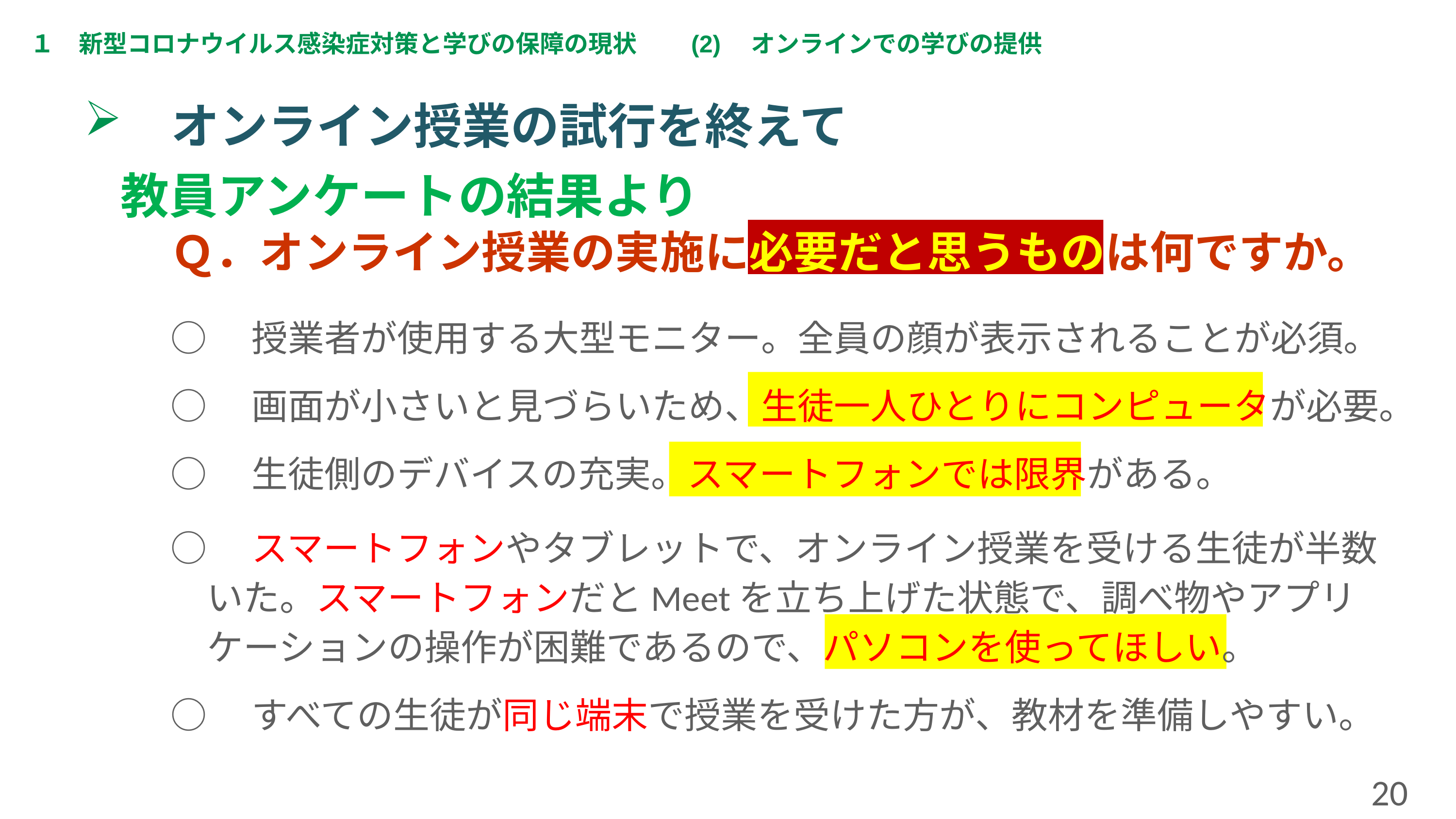

１　新型コロナウイルス感染症対策と学びの保障の現状　　(2)　オンラインでの学びの提供
　オンライン授業の試行を終えて
教員アンケートの結果より

Ｑ．オンライン授業の実施に必要だと思うものは何ですか。
○　授業者が使用する大型モニター。全員の顔が表示されることが必須。
○　画面が小さいと見づらいため、生徒一人ひとりにコンピュータが必要。
○　生徒側のデバイスの充実。スマートフォンでは限界がある。
○　スマートフォンやタブレットで、オンライン授業を受ける生徒が半数　
　いた。スマートフォンだとMeetを立ち上げた状態で、調べ物やアプリ
　ケーションの操作が困難であるので、パソコンを使ってほしい。
○　すべての生徒が同じ端末で授業を受けた方が、教材を準備しやすい。

20